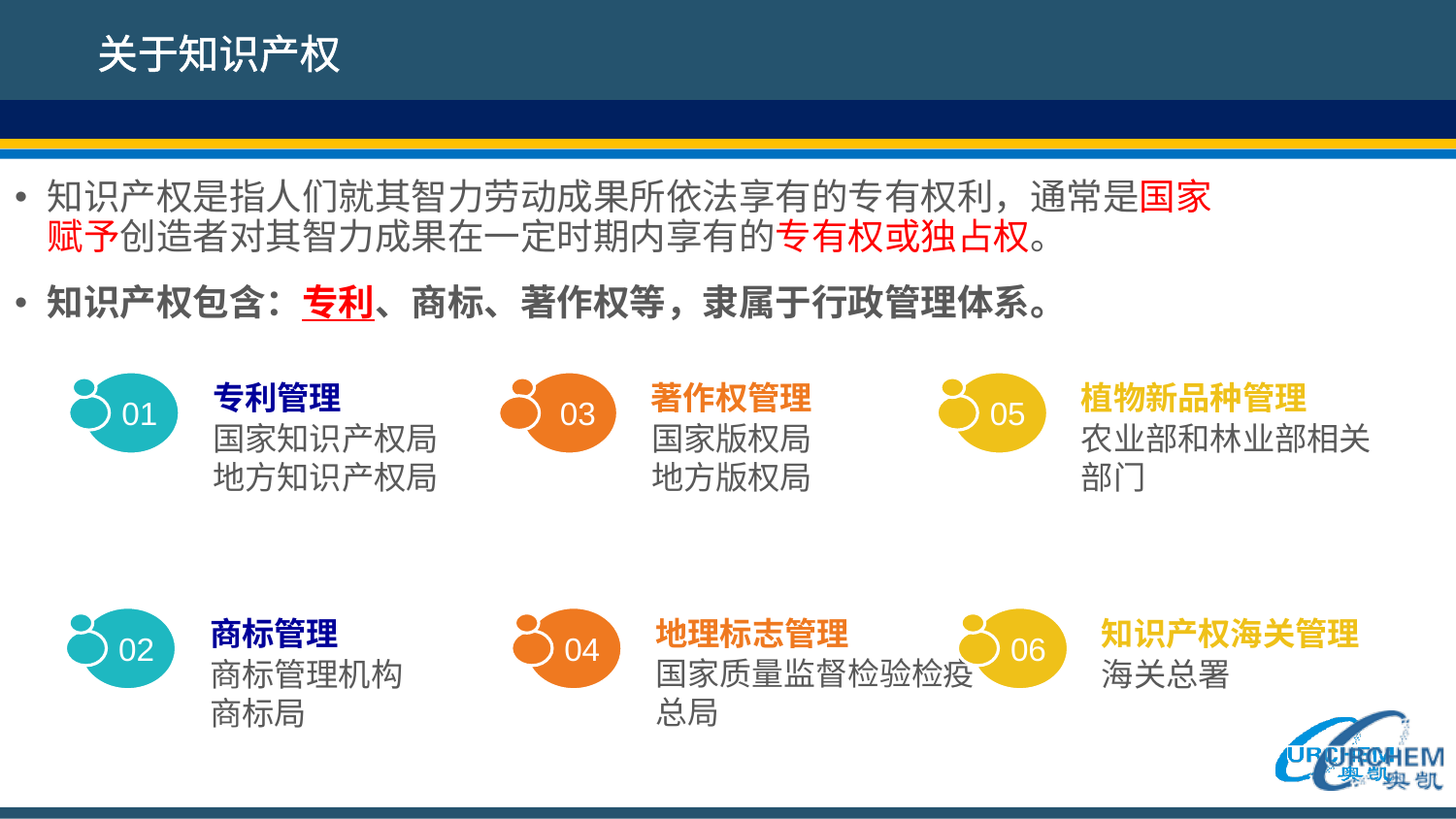

# 关于知识产权
知识产权是指人们就其智力劳动成果所依法享有的专有权利，通常是国家赋予创造者对其智力成果在一定时期内享有的专有权或独占权。
知识产权包含：专利、商标、著作权等，隶属于行政管理体系。

专利管理
01

国家知识产权局
地方知识产权局
著作权管理
03

国家版权局
地方版权局

植物新品种管理
05

农业部和林业部相关部门
商标管理
02

商标管理机构
商标局
地理标志管理
04

国家质量监督检验检疫
总局
知识产权海关管理
06

海关总署